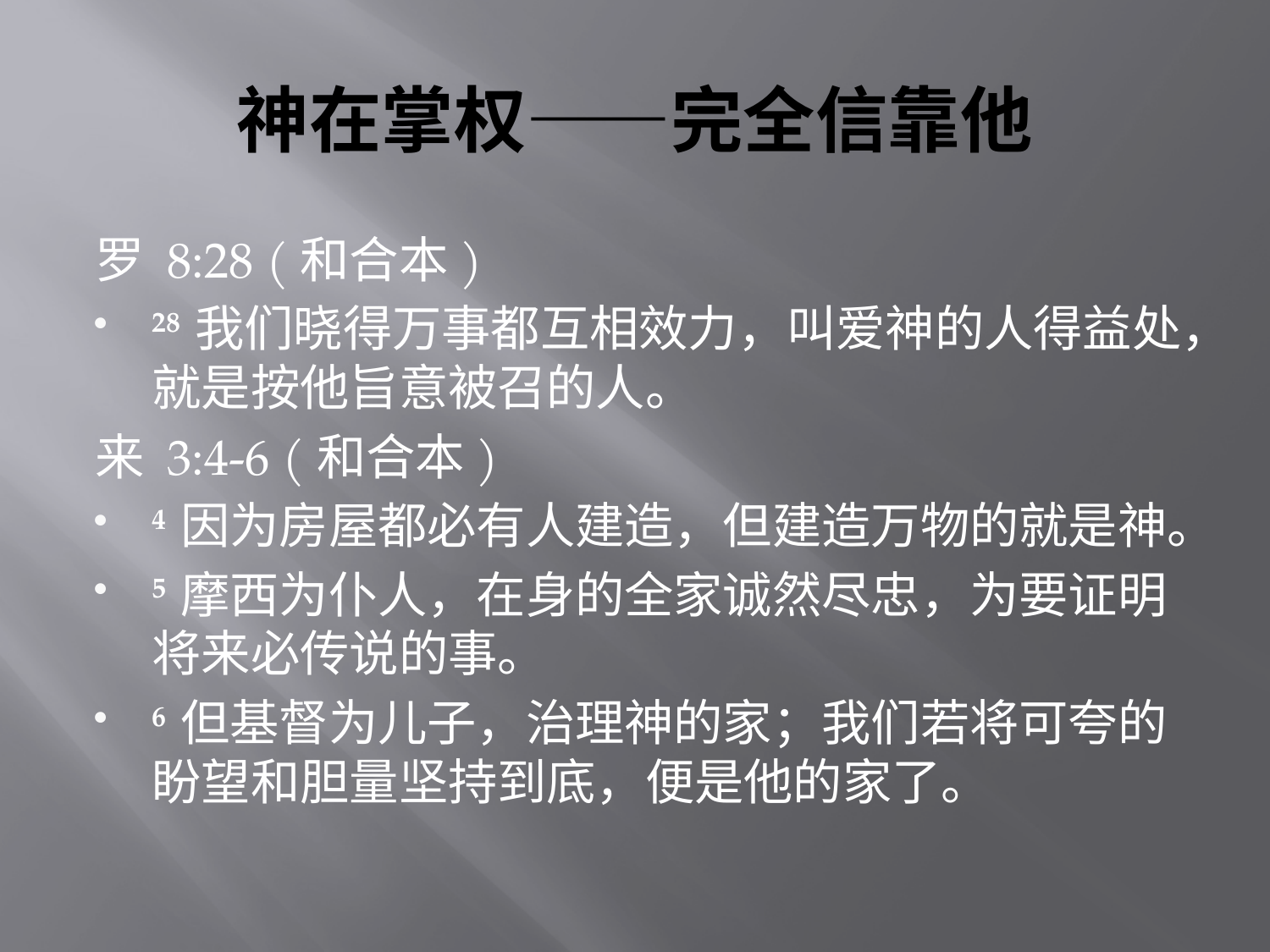

# 神在掌权——完全信靠他
罗 8:28 (和合本)
28 我们晓得万事都互相效力，叫爱神的人得益处，就是按他旨意被召的人。
来 3:4-6 (和合本)
4 因为房屋都必有人建造，但建造万物的就是神。
5 摩西为仆人，在身的全家诚然尽忠，为要证明将来必传说的事。
6 但基督为儿子，治理神的家；我们若将可夸的盼望和胆量坚持到底，便是他的家了。